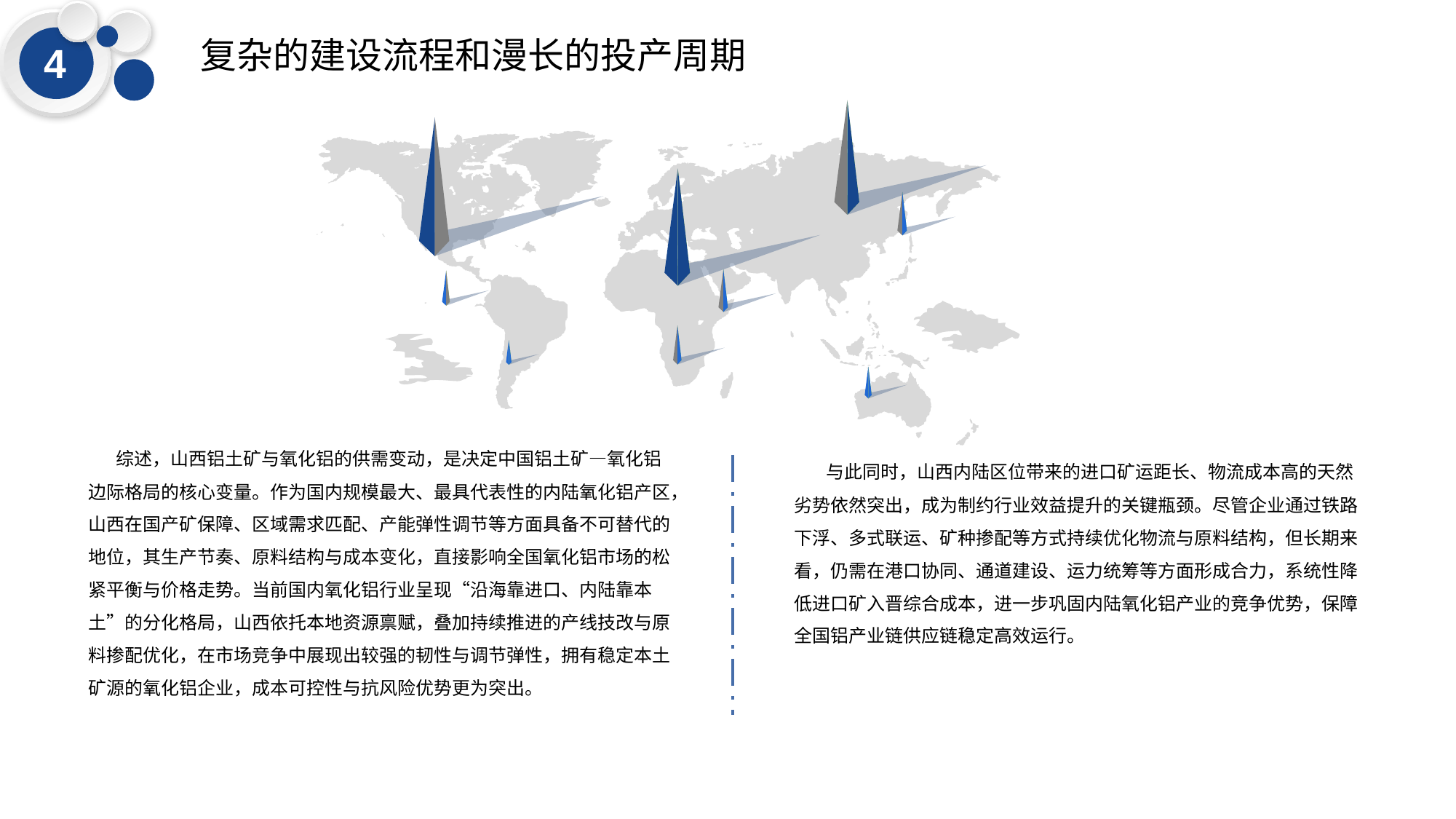

4
复杂的建设流程和漫长的投产周期

     综述，山西铝土矿与氧化铝的供需变动，是决定中国铝土矿—氧化铝边际格局的核心变量。作为国内规模最大、最具代表性的内陆氧化铝产区，山西在国产矿保障、区域需求匹配、产能弹性调节等方面具备不可替代的地位，其生产节奏、原料结构与成本变化，直接影响全国氧化铝市场的松紧平衡与价格走势。当前国内氧化铝行业呈现“沿海靠进口、内陆靠本土”的分化格局，山西依托本地资源禀赋，叠加持续推进的产线技改与原料掺配优化，在市场竞争中展现出较强的韧性与调节弹性，拥有稳定本土矿源的氧化铝企业，成本可控性与抗风险优势更为突出。
      与此同时，山西内陆区位带来的进口矿运距长、物流成本高的天然劣势依然突出，成为制约行业效益提升的关键瓶颈。尽管企业通过铁路下浮、多式联运、矿种掺配等方式持续优化物流与原料结构，但长期来看，仍需在港口协同、通道建设、运力统筹等方面形成合力，系统性降低进口矿入晋综合成本，进一步巩固内陆氧化铝产业的竞争优势，保障全国铝产业链供应链稳定高效运行。